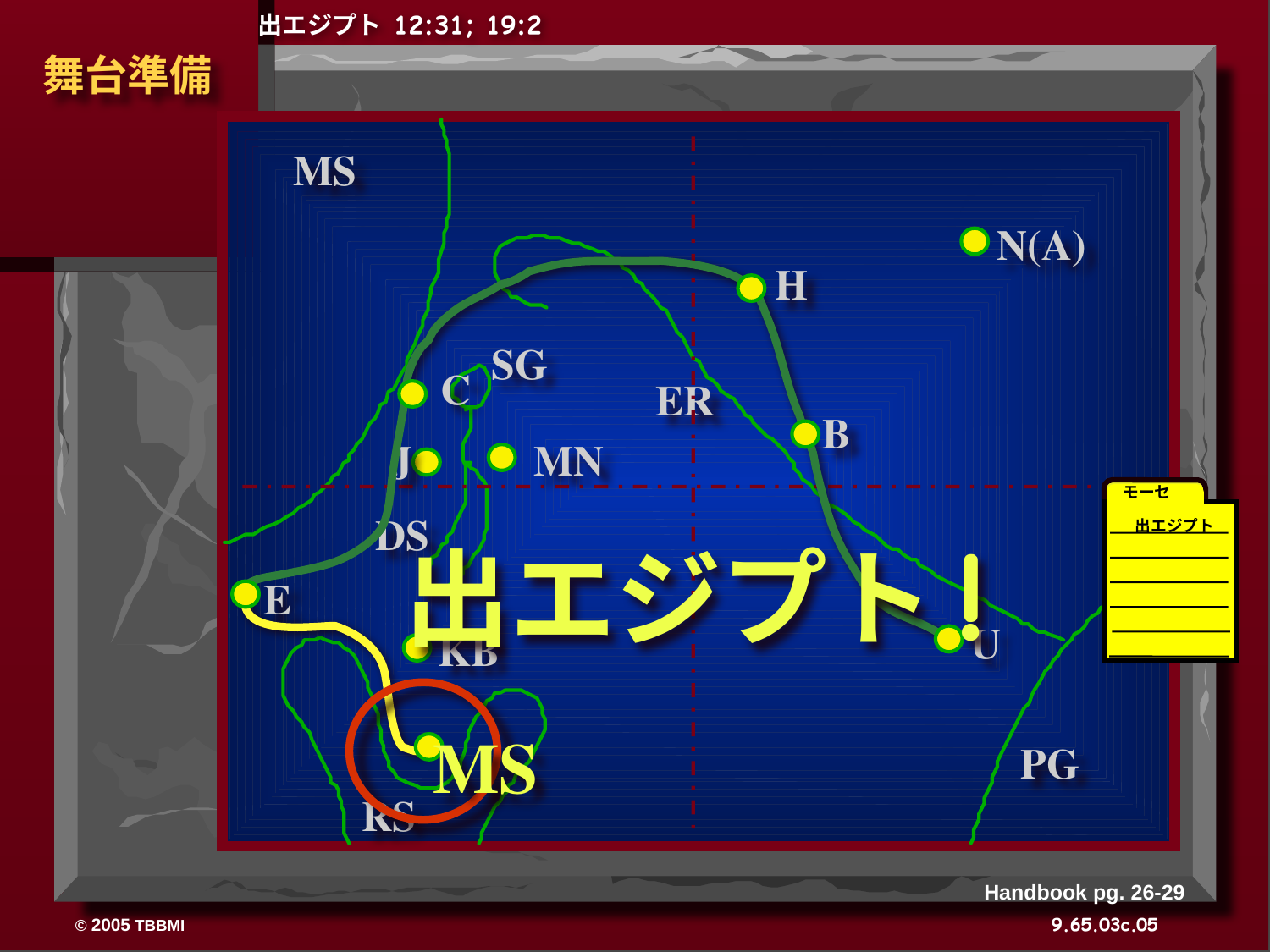

出エジプト 12:31; 19:2

 舞台準備

MS

N(A)

H

SG
C

ER

B

J
MN

モーセ

DS

出エジプト
出エジプト!

E

40

U

KB

MS
PG

RS
Handbook pg. 26-29
05